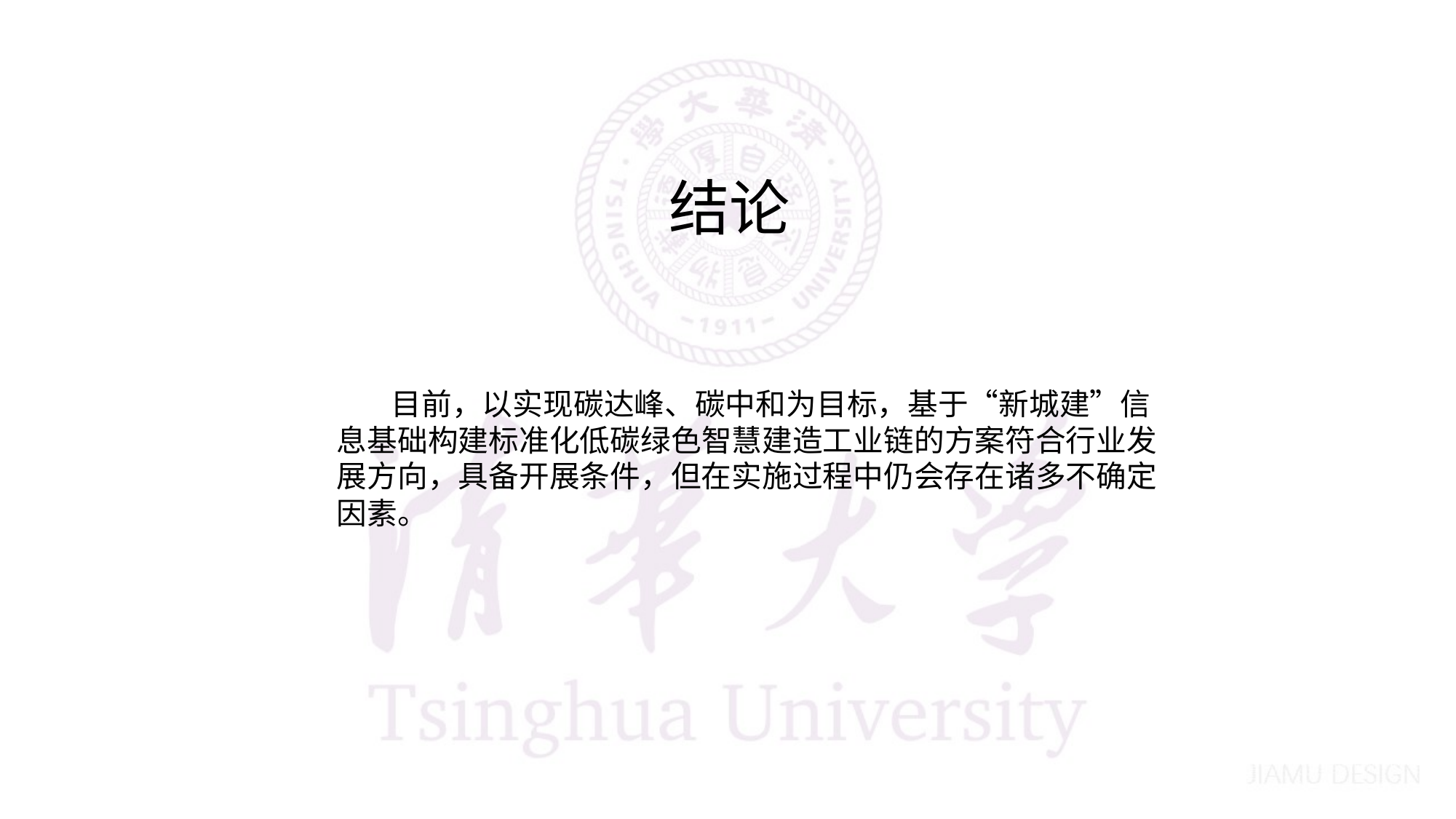

结论
       目前，以实现碳达峰、碳中和为目标，基于“新城建”信息基础构建标准化低碳绿色智慧建造工业链的方案符合行业发展方向，具备开展条件，但在实施过程中仍会存在诸多不确定因素。